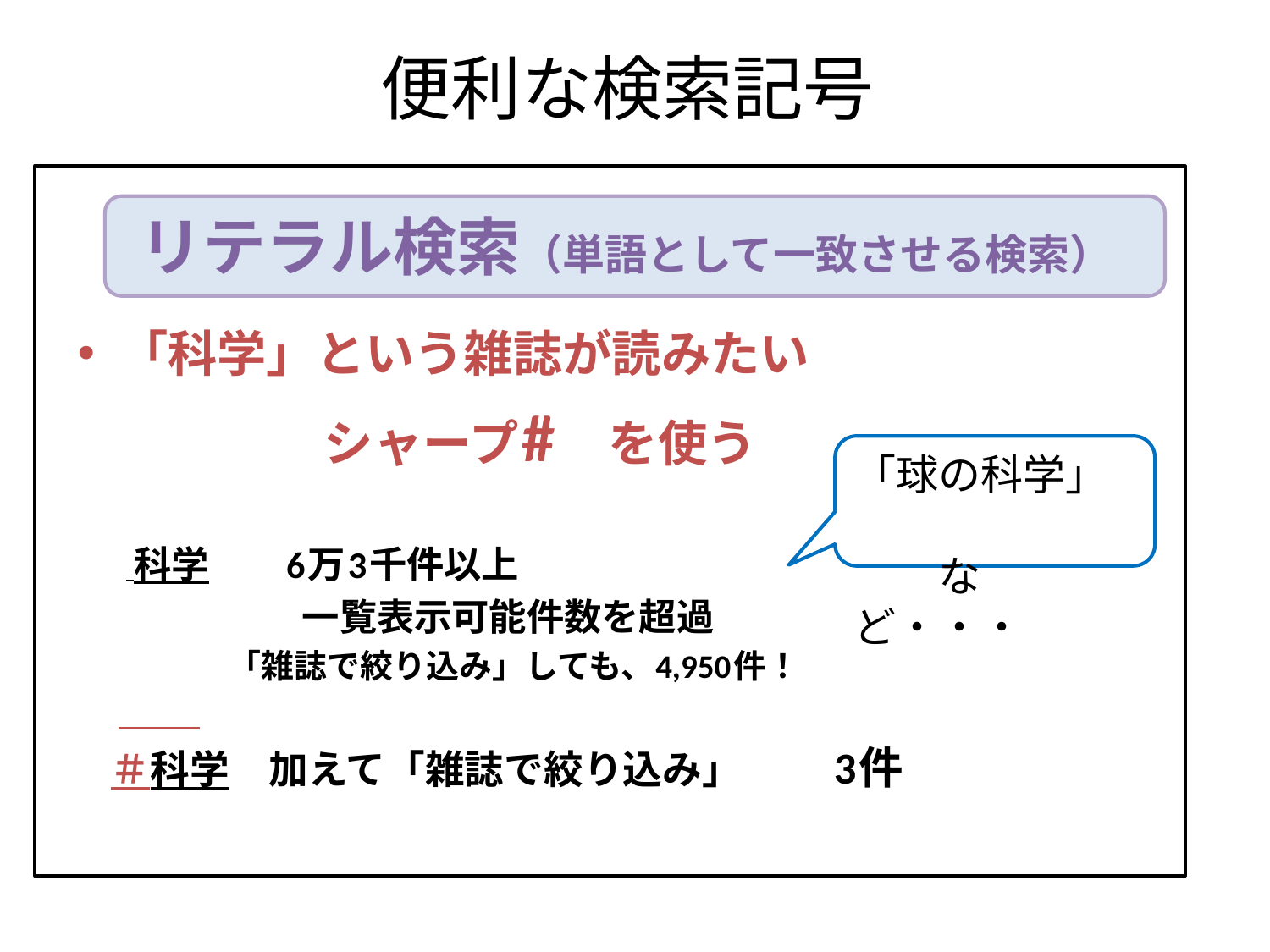

# 便利な検索記号

リテラル検索（単語として一致させる検索）
「科学」という雑誌が読みたい
　　　　　シャープ#　を使う

　  　    科学　　6万3千件以上
　　　　　　一覧表示可能件数を超過
                    「雑誌で絞り込み」しても、4,950件！

　＃科学　加えて「雑誌で絞り込み」　　3件

「球の科学」
　　など・・・